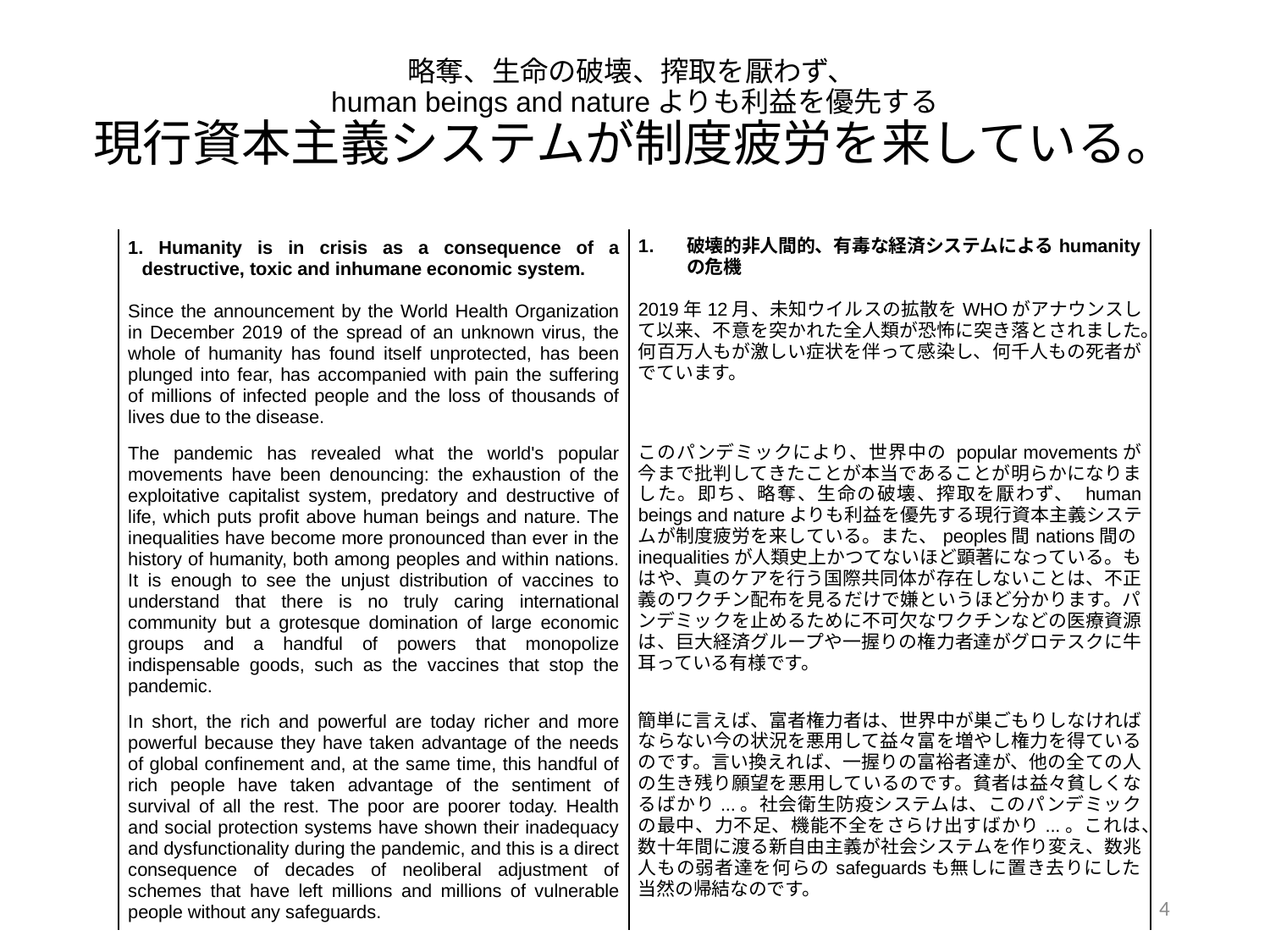

# 略奪、生命の破壊、搾取を厭わず、 human beings and natureよりも利益を優先する 現行資本主義システムが制度疲労を来している。
| 1. Humanity is in crisis as a consequence of a destructive, toxic and inhumane economic system.   Since the announcement by the World Health Organization in December 2019 of the spread of an unknown virus, the whole of humanity has found itself unprotected, has been plunged into fear, has accompanied with pain the suffering of millions of infected people and the loss of thousands of lives due to the disease. | 破壊的非人間的、有毒な経済システムによるhumanityの危機   2019年12月、未知ウイルスの拡散をWHOがアナウンスして以来、不意を突かれた全人類が恐怖に突き落とされました。何百万人もが激しい症状を伴って感染し、何千人もの死者がでています。 |
| --- | --- |
| The pandemic has revealed what the world's popular movements have been denouncing: the exhaustion of the exploitative capitalist system, predatory and destructive of life, which puts profit above human beings and nature. The inequalities have become more pronounced than ever in the history of humanity, both among peoples and within nations. It is enough to see the unjust distribution of vaccines to understand that there is no truly caring international community but a grotesque domination of large economic groups and a handful of powers that monopolize indispensable goods, such as the vaccines that stop the pandemic. | このパンデミックにより、世界中の popular movementsが今まで批判してきたことが本当であることが明らかになりました。即ち、略奪、生命の破壊、搾取を厭わず、 human beings and natureよりも利益を優先する現行資本主義システムが制度疲労を来している。また、peoples間nations間のinequalitiesが人類史上かつてないほど顕著になっている。もはや、真のケアを行う国際共同体が存在しないことは、不正義のワクチン配布を見るだけで嫌というほど分かります。パンデミックを止めるために不可欠なワクチンなどの医療資源は、巨大経済グループや一握りの権力者達がグロテスクに牛耳っている有様です。 |
| In short, the rich and powerful are today richer and more powerful because they have taken advantage of the needs of global confinement and, at the same time, this handful of rich people have taken advantage of the sentiment of survival of all the rest. The poor are poorer today. Health and social protection systems have shown their inadequacy and dysfunctionality during the pandemic, and this is a direct consequence of decades of neoliberal adjustment of schemes that have left millions and millions of vulnerable people without any safeguards. | 簡単に言えば、富者権力者は、世界中が巣ごもりしなければならない今の状況を悪用して益々富を増やし権力を得ているのです。言い換えれば、一握りの富裕者達が、他の全ての人の生き残り願望を悪用しているのです。貧者は益々貧しくなるばかり...。社会衛生防疫システムは、このパンデミックの最中、力不足、機能不全をさらけ出すばかり...。これは、数十年間に渡る新自由主義が社会システムを作り変え、数兆人もの弱者達を何らのsafeguardsも無しに置き去りにした当然の帰結なのです。 |
4